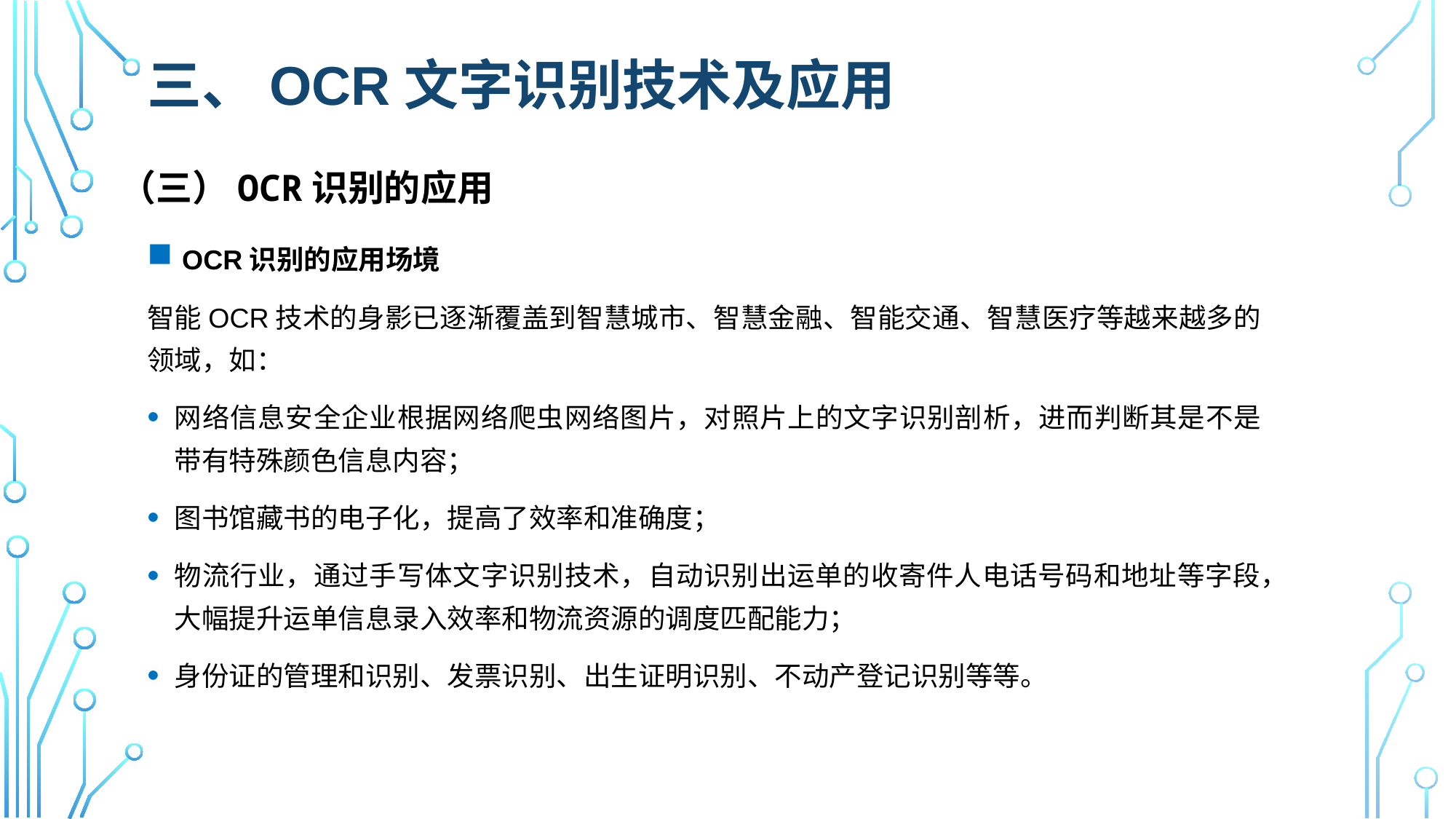

# 三、OCR文字识别技术及应用
（三）OCR识别的应用
 OCR识别的应用场境
智能OCR技术的身影已逐渐覆盖到智慧城市、智慧金融、智能交通、智慧医疗等越来越多的领域，如：
网络信息安全企业根据网络爬虫网络图片，对照片上的文字识别剖析，进而判断其是不是带有特殊颜色信息内容；
图书馆藏书的电子化，提高了效率和准确度；
物流行业，通过手写体文字识别技术，自动识别出运单的收寄件人电话号码和地址等字段，大幅提升运单信息录入效率和物流资源的调度匹配能力；
身份证的管理和识别、发票识别、出生证明识别、不动产登记识别等等。